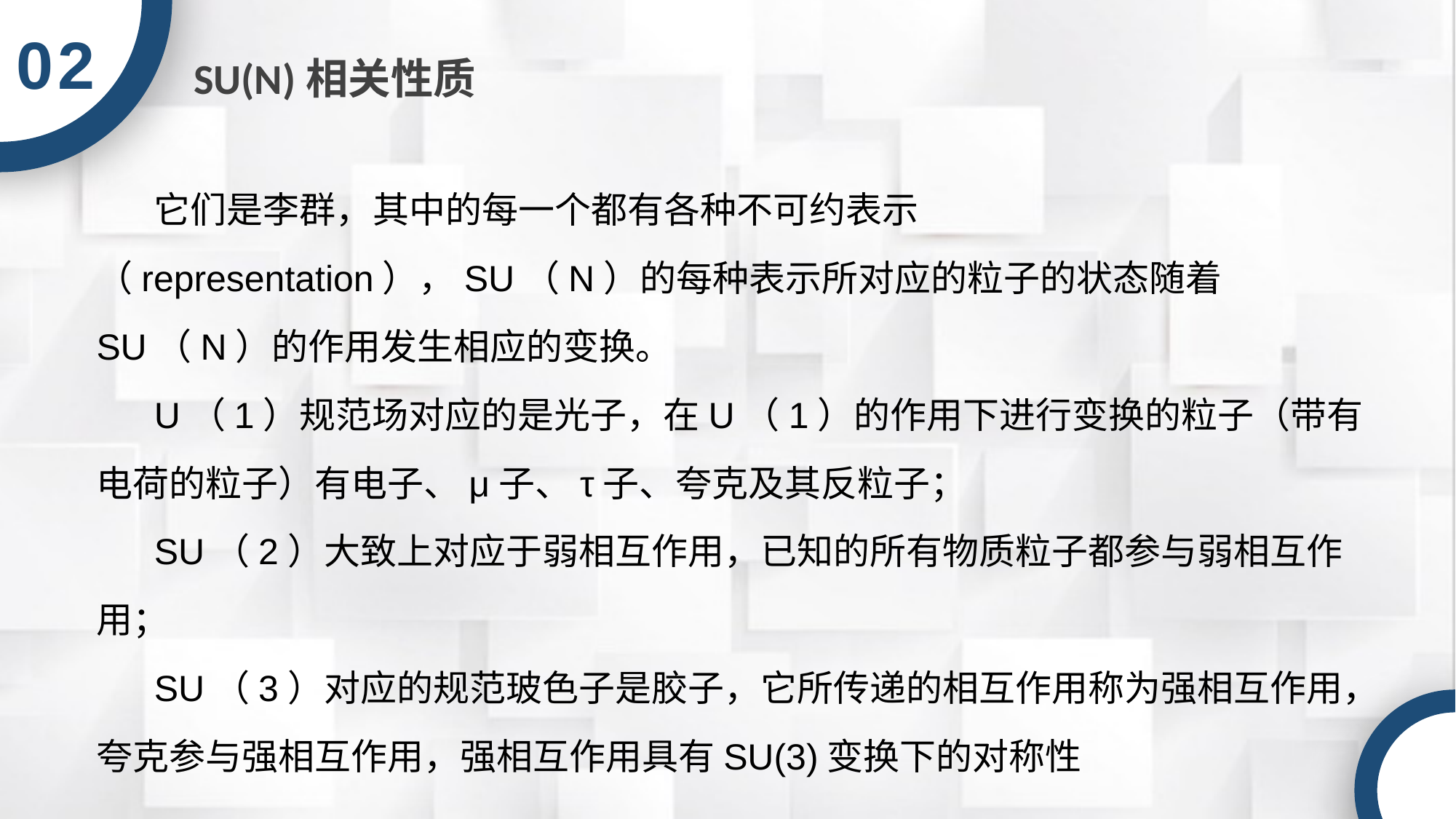

02
SU(N)相关性质
      它们是李群，其中的每一个都有各种不可约表示（representation），SU（N）的每种表示所对应的粒子的状态随着SU（N）的作用发生相应的变换。
      U（1）规范场对应的是光子，在U（1）的作用下进行变换的粒子（带有电荷的粒子）有电子、μ子、τ子、夸克及其反粒子；
      SU（2）大致上对应于弱相互作用，已知的所有物质粒子都参与弱相互作用；
      SU（3）对应的规范玻色子是胶子，它所传递的相互作用称为强相互作用，夸克参与强相互作用，强相互作用具有SU(3)变换下的对称性